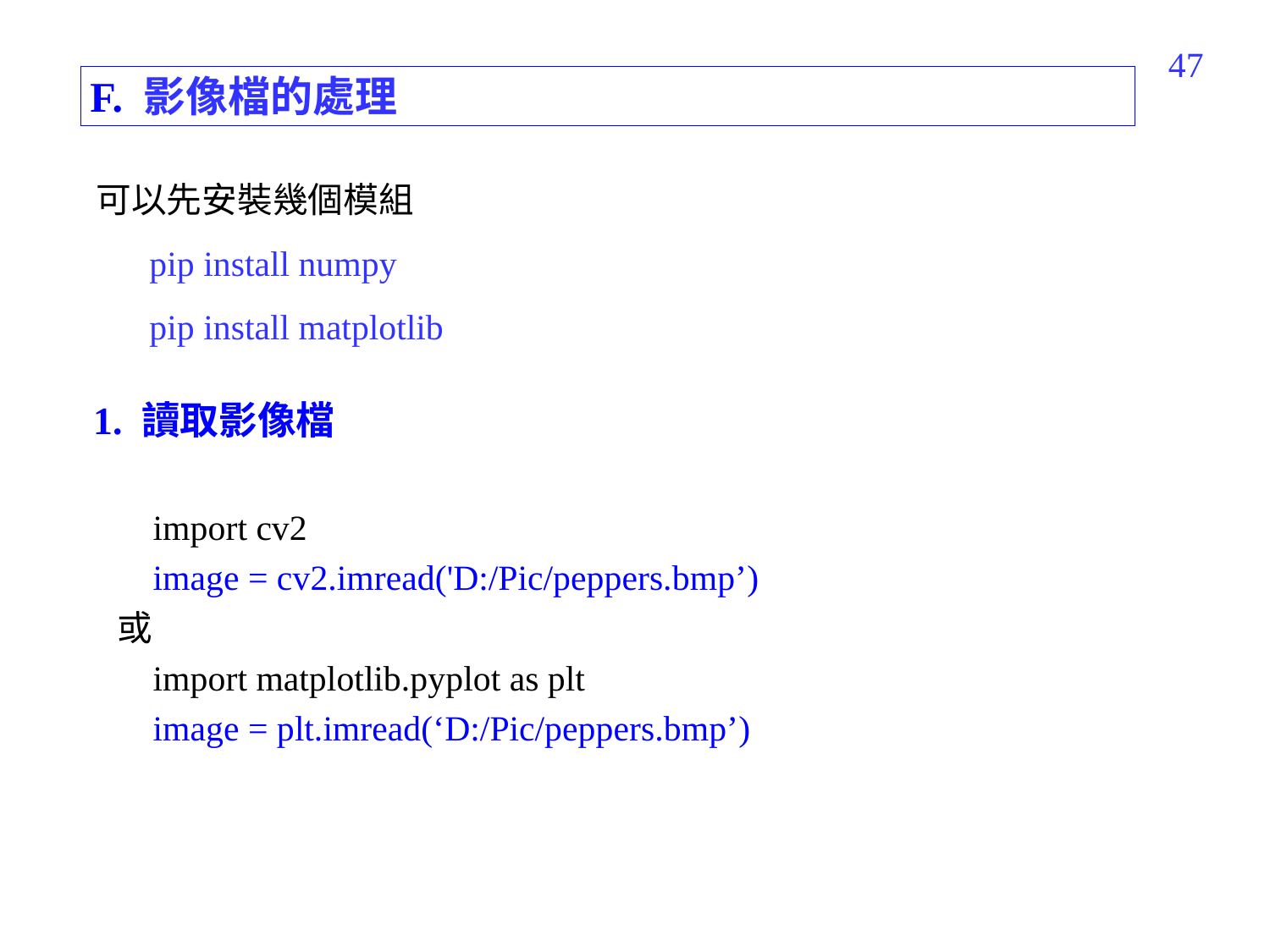

47
F. 影像檔的處理
可以先安裝幾個模組
      pip install numpy
      pip install matplotlib
1. 讀取影像檔
    import cv2
    image = cv2.imread('D:/Pic/peppers.bmp’)
或
    import matplotlib.pyplot as plt
    image = plt.imread(‘D:/Pic/peppers.bmp’)